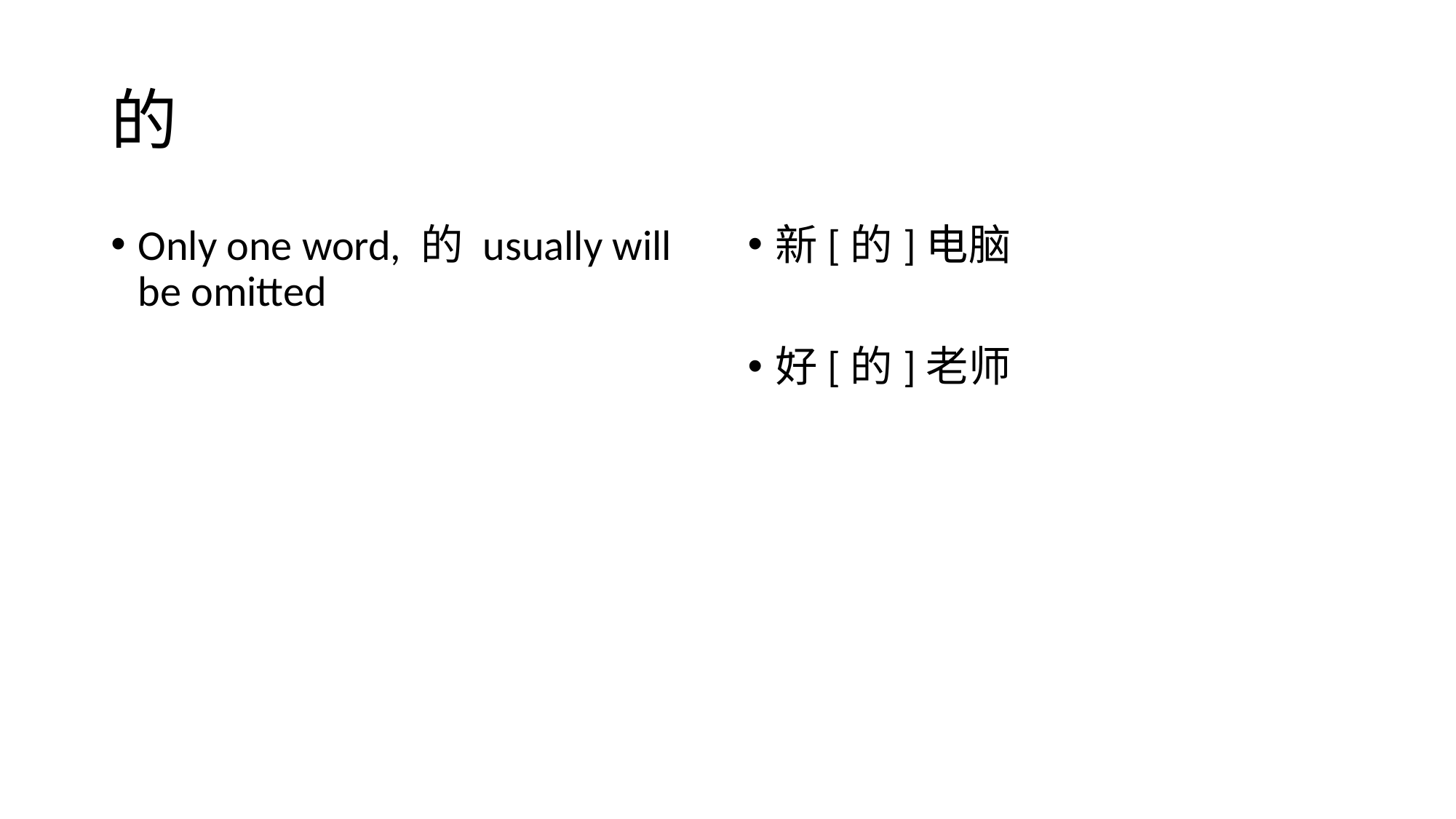

# 的
Only one word, 的 usually will be omitted

新[的]电脑

好[的]老师